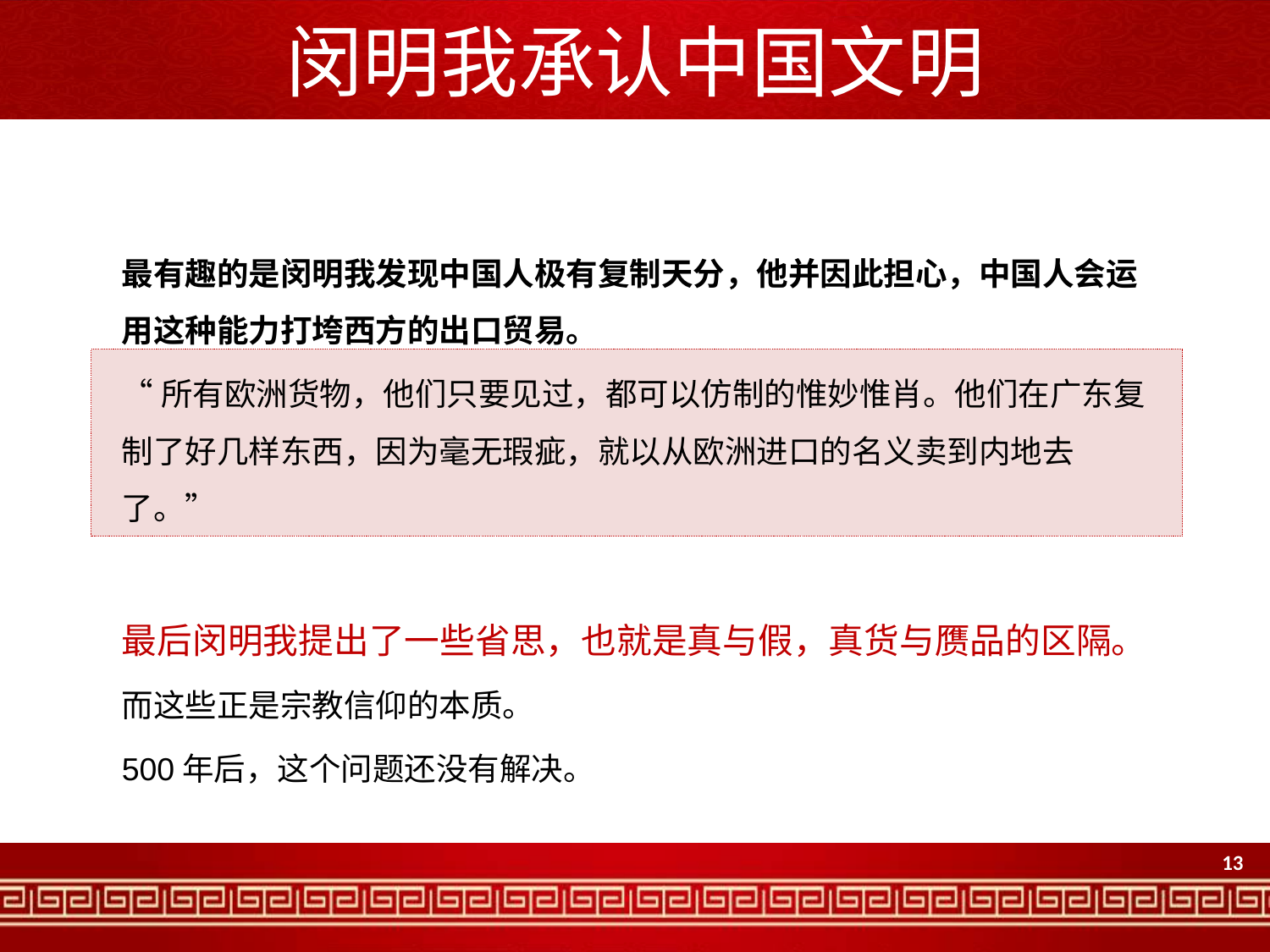

# 闵明我承认中国文明
最有趣的是闵明我发现中国人极有复制天分，他并因此担心，中国人会运用这种能力打垮西方的出口贸易。
“所有欧洲货物，他们只要见过，都可以仿制的惟妙惟肖。他们在广东复制了好几样东西，因为毫无瑕疵，就以从欧洲进口的名义卖到内地去了。”

最后闵明我提出了一些省思，也就是真与假，真货与赝品的区隔。
而这些正是宗教信仰的本质。
500年后，这个问题还没有解决。